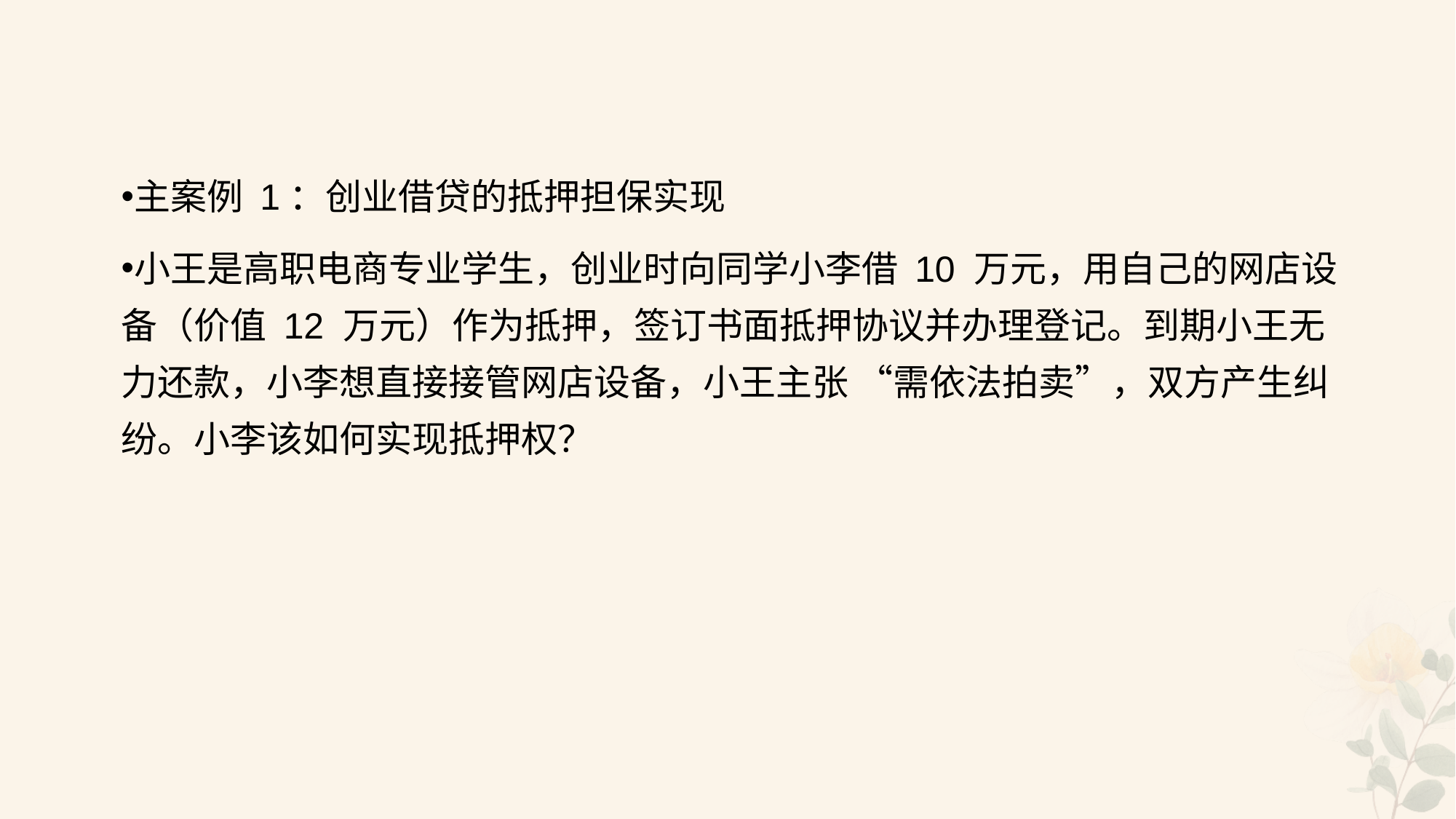

#
主案例 1：创业借贷的抵押担保实现
小王是高职电商专业学生，创业时向同学小李借 10 万元，用自己的网店设备（价值 12 万元）作为抵押，签订书面抵押协议并办理登记。到期小王无力还款，小李想直接接管网店设备，小王主张 “需依法拍卖”，双方产生纠纷。小李该如何实现抵押权？